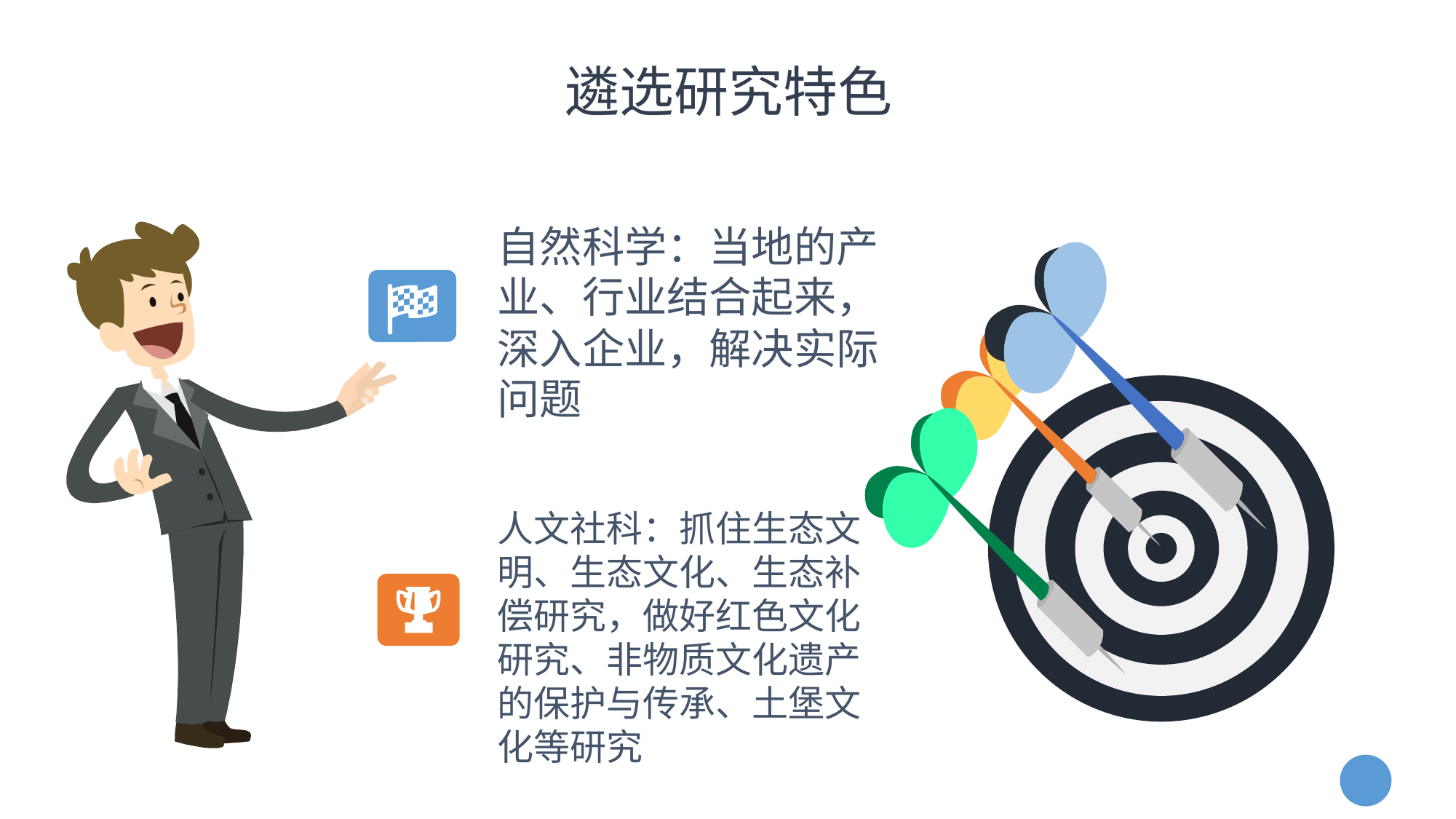

# 遴选研究特色
自然科学：当地的产业、行业结合起来，深入企业，解决实际问题

市场目标

人文社科：抓住生态文明、生态文化、生态补偿研究，做好红色文化研究、非物质文化遗产的保护与传承、土堡文化等研究

31